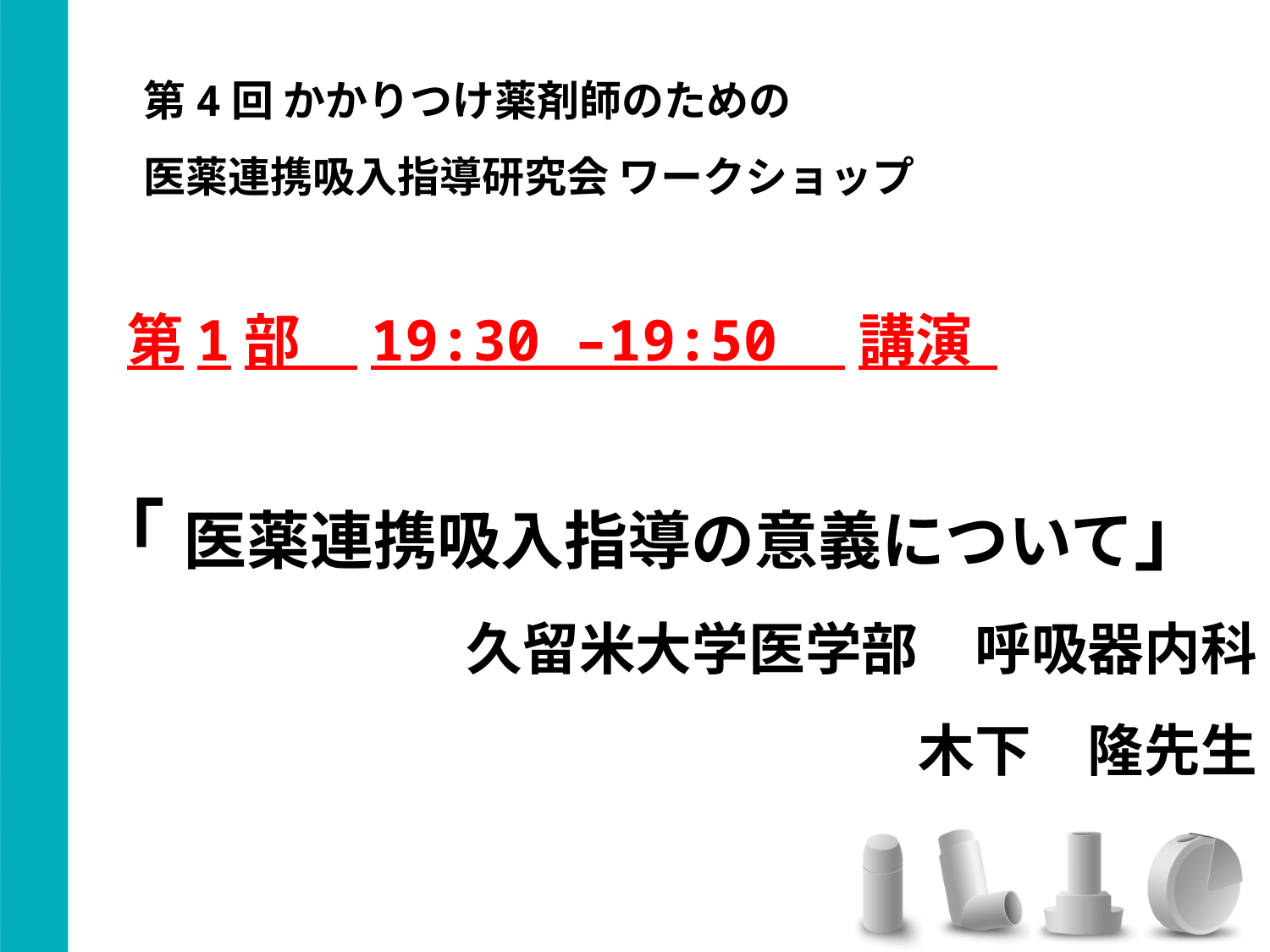

第4回 かかりつけ薬剤師のための
医薬連携吸入指導研究会 ワークショップ
  第1部　19:30 –19:50  講演

「 医薬連携吸入指導の意義について」
久留米大学医学部　呼吸器内科
木下　隆先生